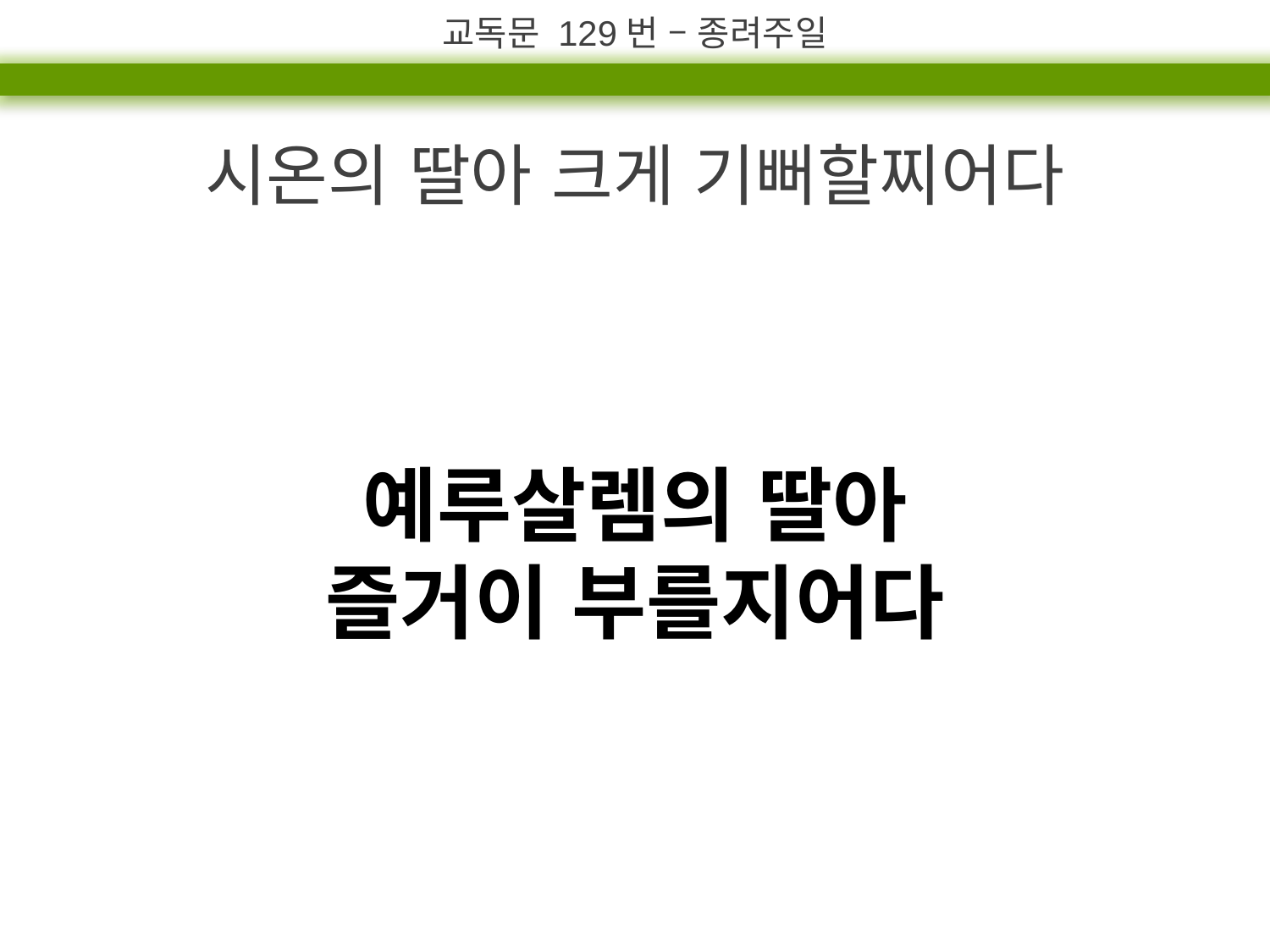

교독문 129번 – 종려주일

시온의 딸아 크게 기뻐할찌어다
예루살렘의 딸아
즐거이 부를지어다